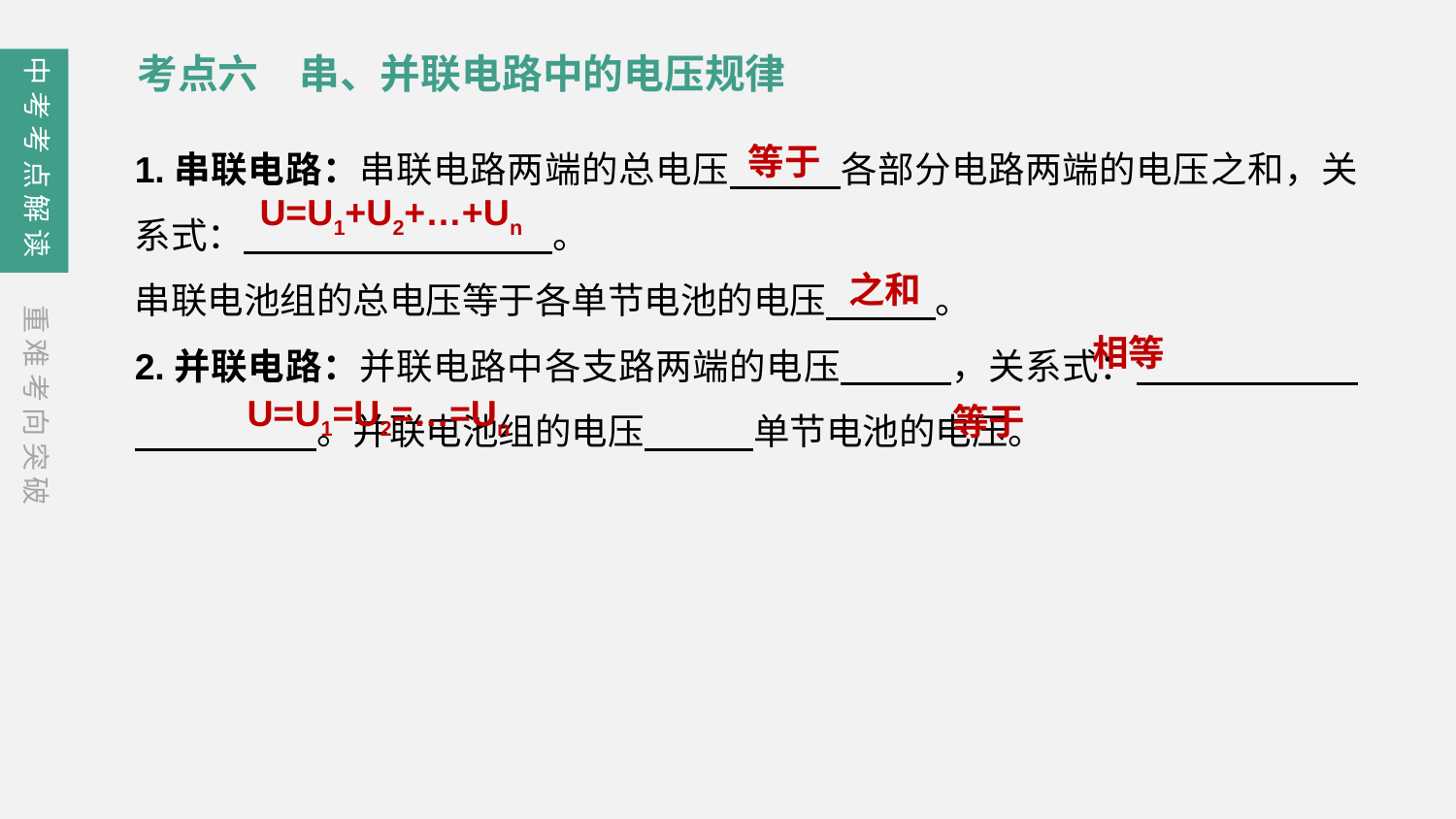

考点六　串、并联电路中的电压规律
中考考点解读

等于
1.串联电路：串联电路两端的总电压　　　各部分电路两端的电压之和，关系式：　                                 。
串联电池组的总电压等于各单节电池的电压　　　。
2.并联电路：并联电路中各支路两端的电压　　　，关系式：　　　　　　　　　　　。并联电池组的电压　　　单节电池的电压。
U=U1+U2+…+Un
之和
重难考向突破
相等
U=U1=U2=…=Un
等于